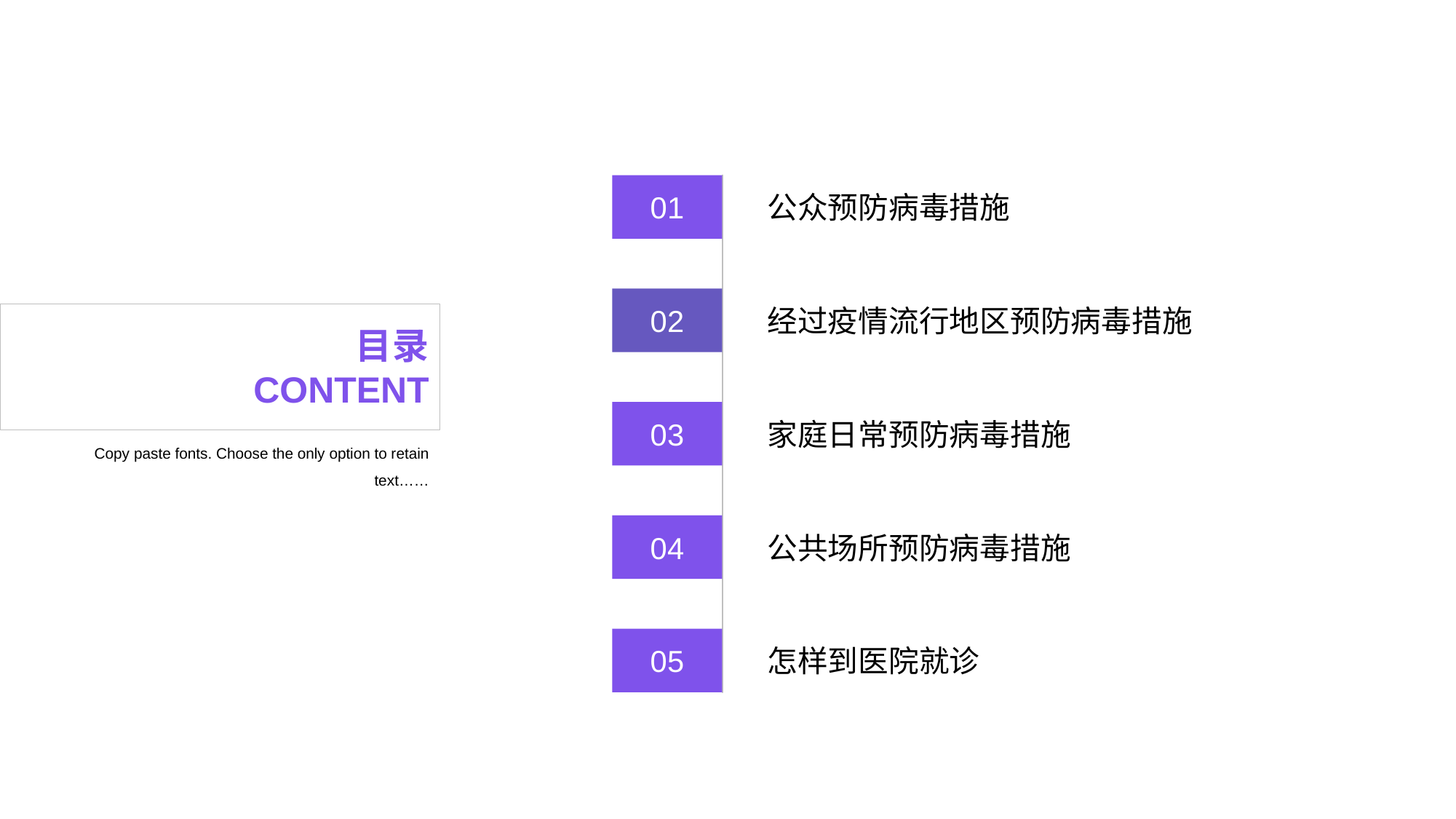

01
公众预防病毒措施
02
经过疫情流行地区预防病毒措施
目 录
CONTENT
03
家庭日常预防病毒措施
Copy  paste fonts. Choose the only option to retain text……
04
公共场所预防病毒措施
05
怎样到医院就诊